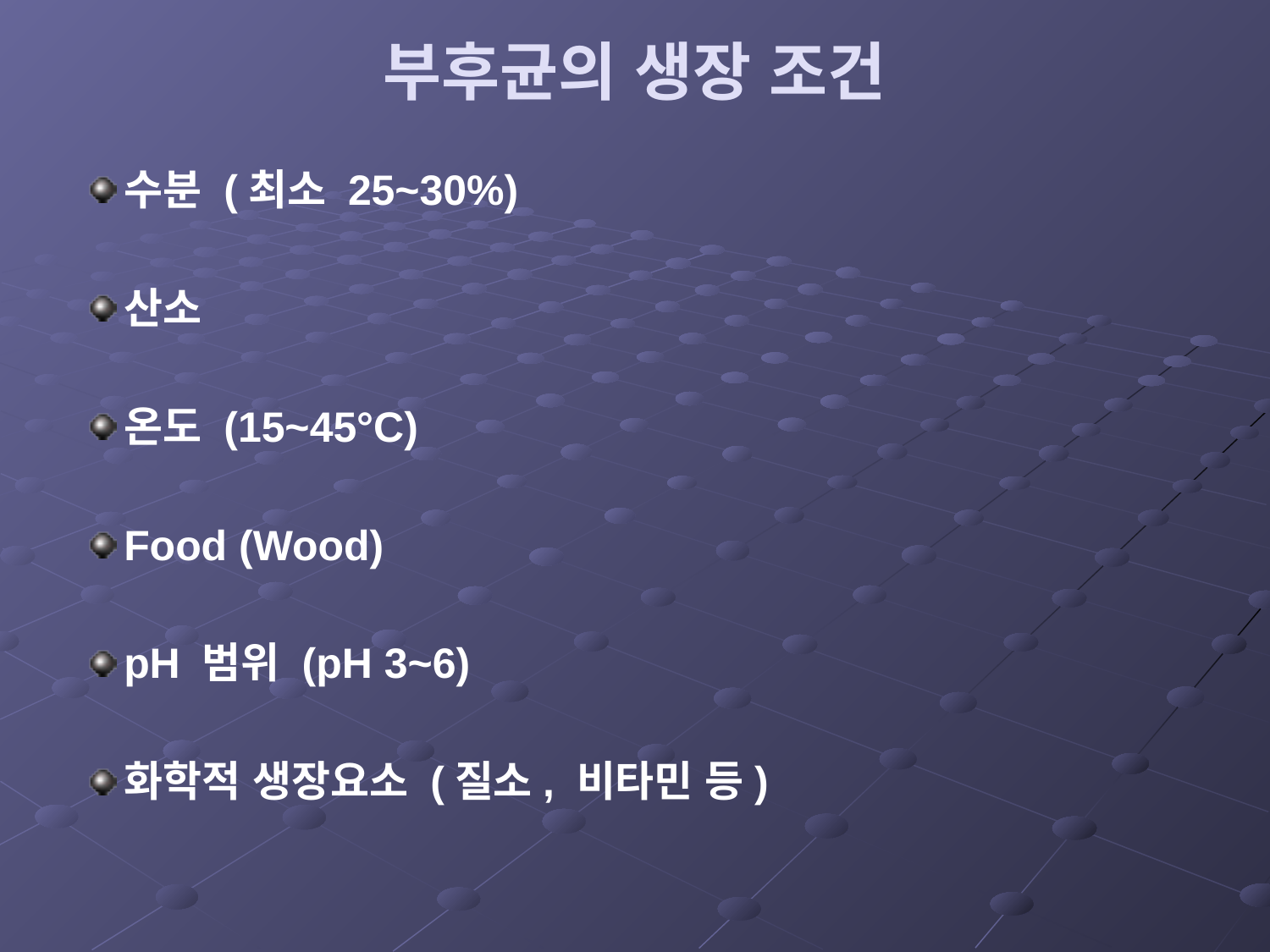

# 부후균의 생장 조건
수분 (최소 25~30%)

산소

온도 (15~45°C)

Food (Wood)

pH 범위 (pH 3~6)

화학적 생장요소 (질소, 비타민 등)